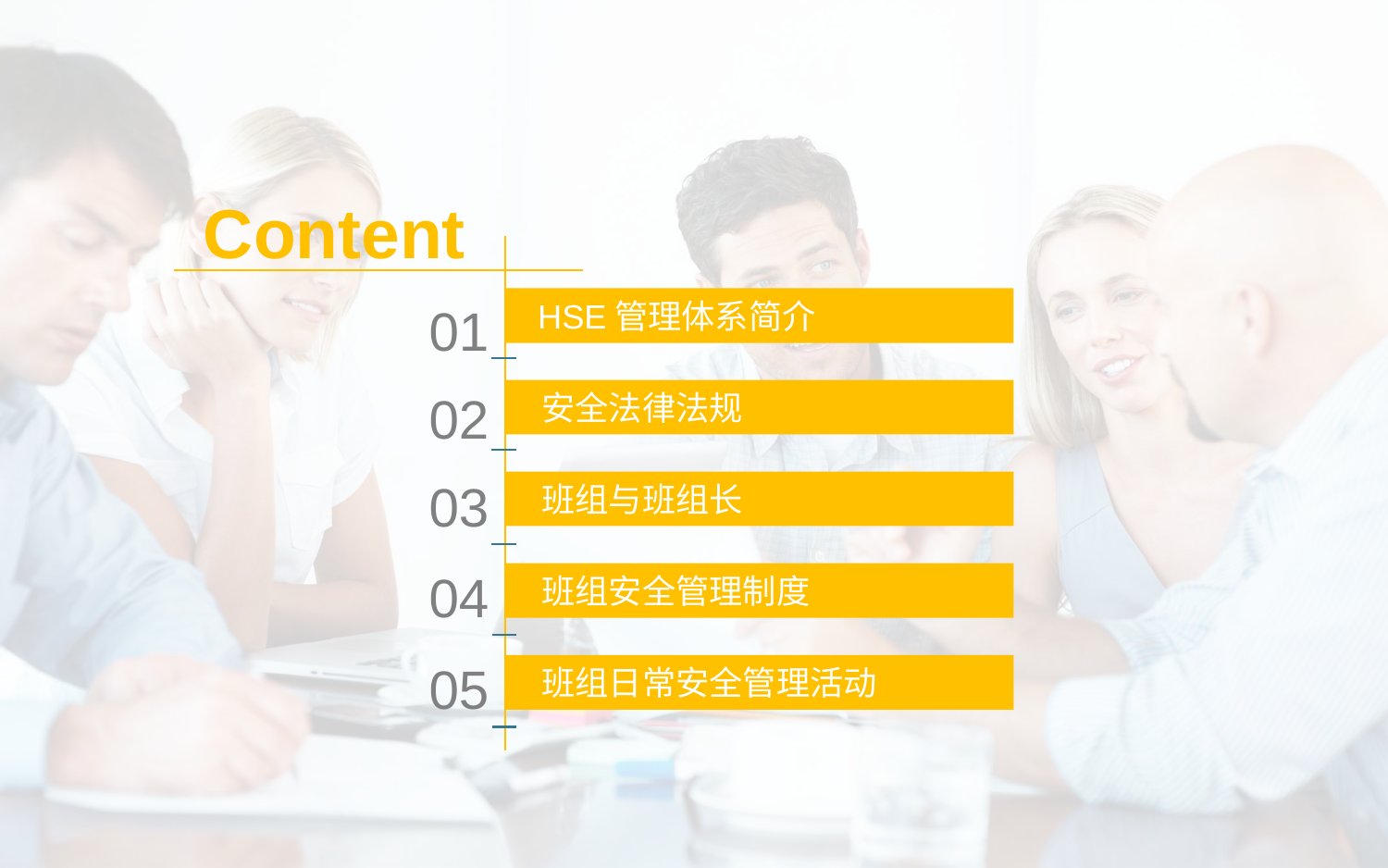

Content
01
  HSE管理体系简介
02
  安全法律法规
03
  班组与班组长
04
  班组安全管理制度
05
  班组日常安全管理活动